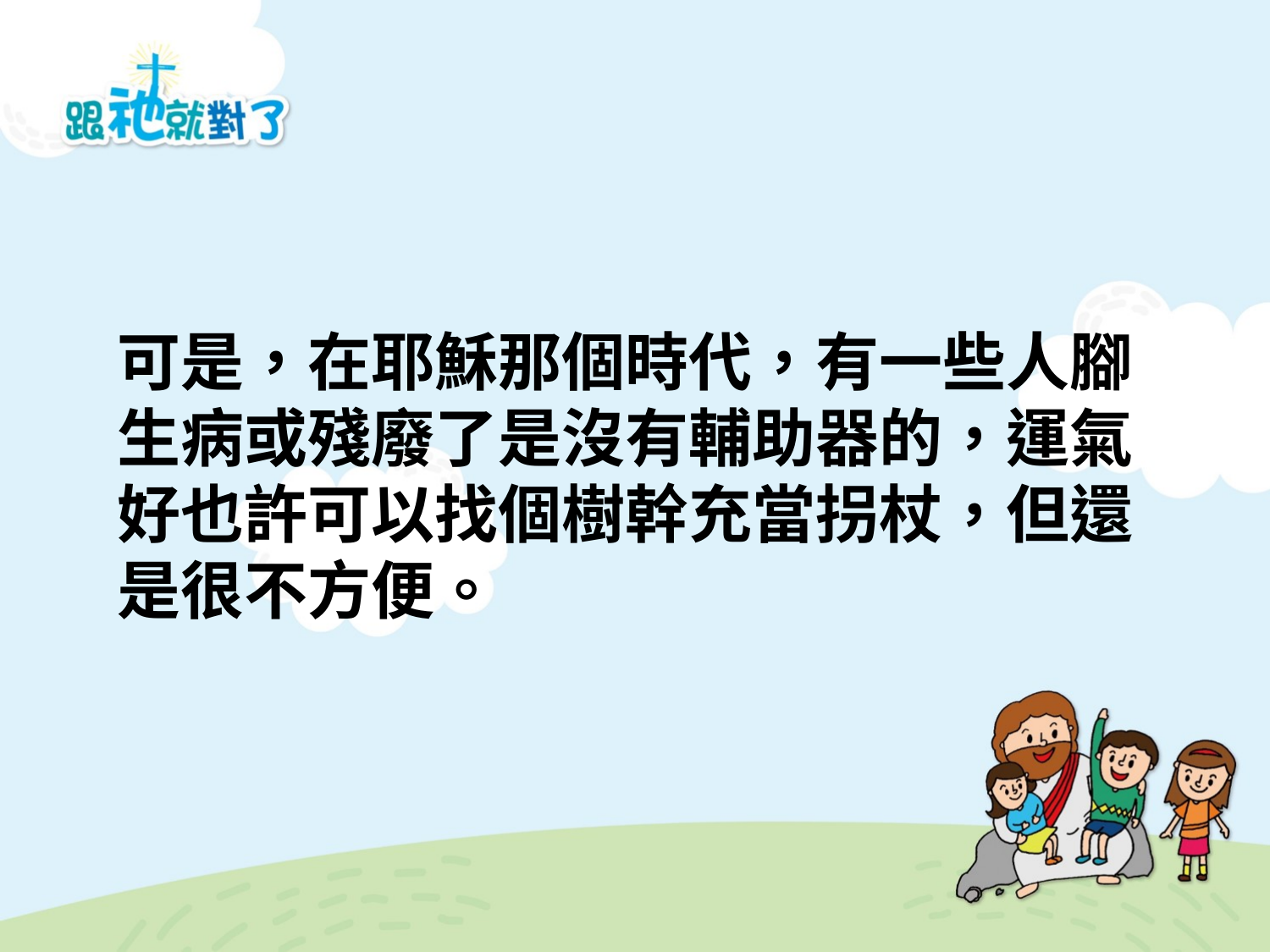

可是，在耶穌那個時代，有一些人腳生病或殘廢了是沒有輔助器的，運氣好也許可以找個樹幹充當拐杖，但還是很不方便。